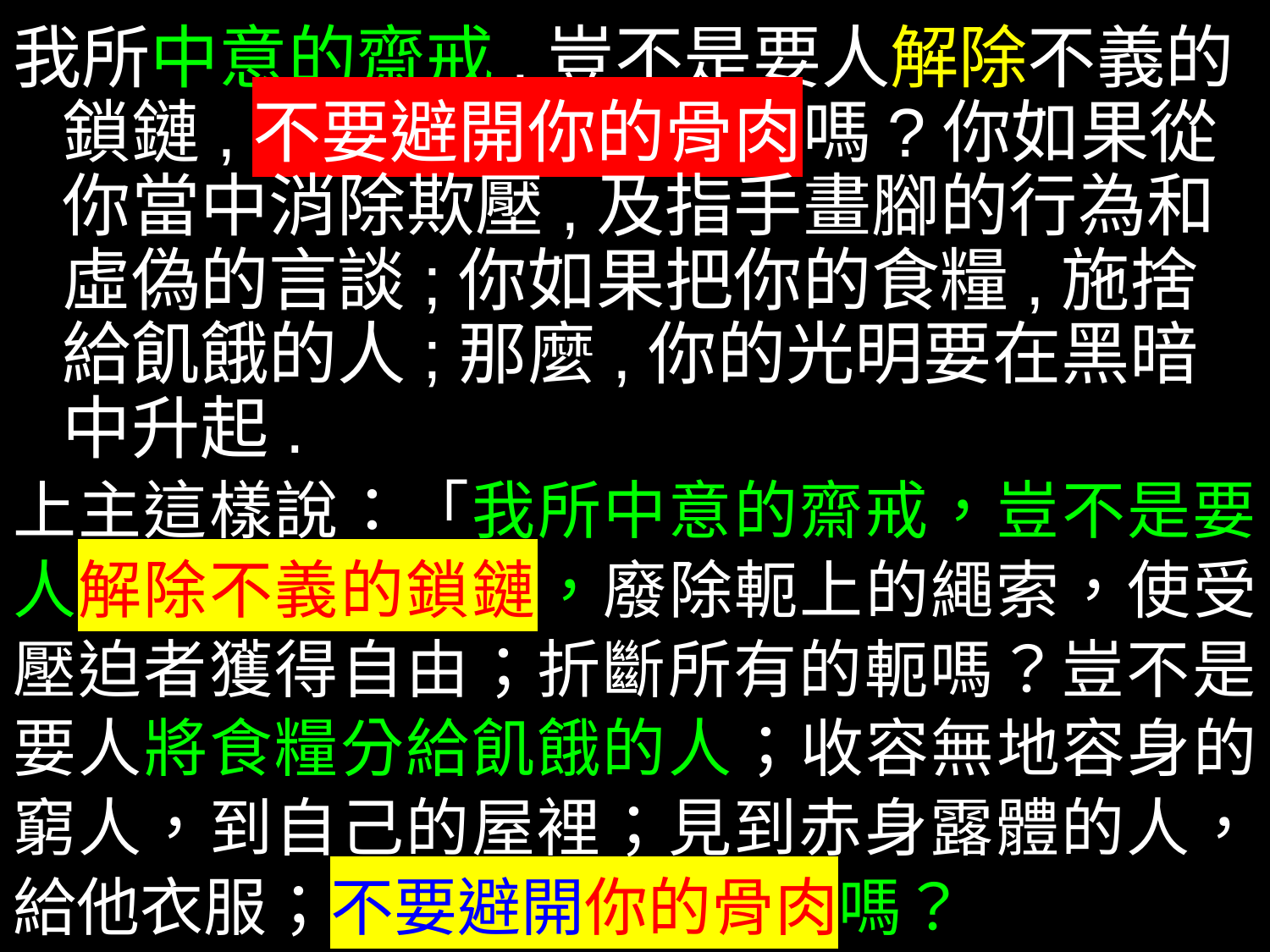

我所中意的齋戒,豈不是要人解除不義的鎖鏈,不要避開你的骨肉嗎?你如果從你當中消除欺壓,及指手畫腳的行為和虛偽的言談;你如果把你的食糧,施捨給飢餓的人;那麼,你的光明要在黑暗中升起.
上主這樣說：「我所中意的齋戒，豈不是要人解除不義的鎖鏈，廢除軛上的繩索，使受壓迫者獲得自由；折斷所有的軛嗎？豈不是要人將食糧分給飢餓的人；收容無地容身的窮人，到自己的屋裡；見到赤身露體的人，給他衣服；不要避開你的骨肉嗎？